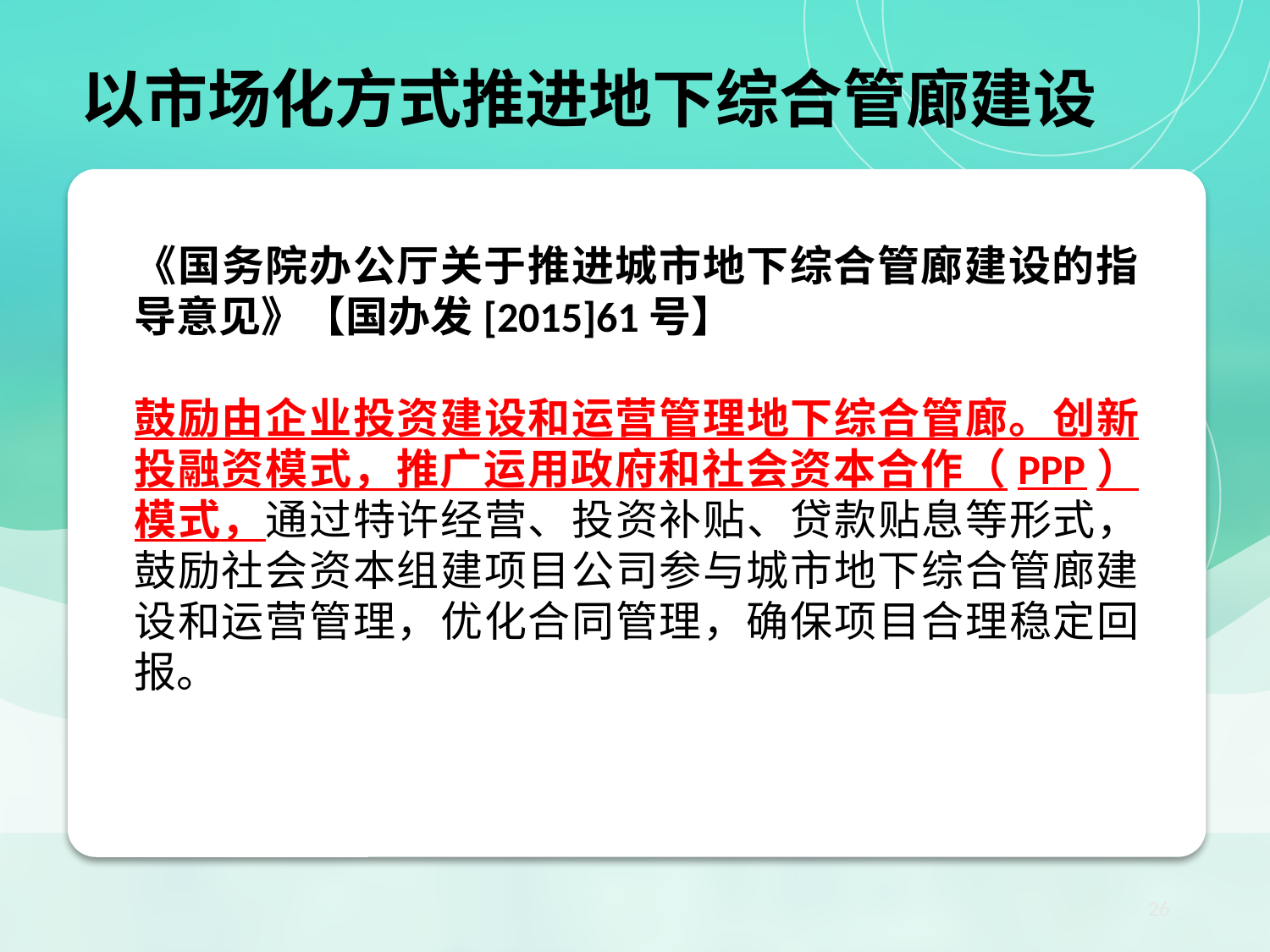

以市场化方式推进地下综合管廊建设

《国务院办公厅关于推进城市地下综合管廊建设的指导意见》【国办发[2015]61号】

鼓励由企业投资建设和运营管理地下综合管廊。创新投融资模式，推广运用政府和社会资本合作（PPP）模式，通过特许经营、投资补贴、贷款贴息等形式，鼓励社会资本组建项目公司参与城市地下综合管廊建设和运营管理，优化合同管理，确保项目合理稳定回报。

26